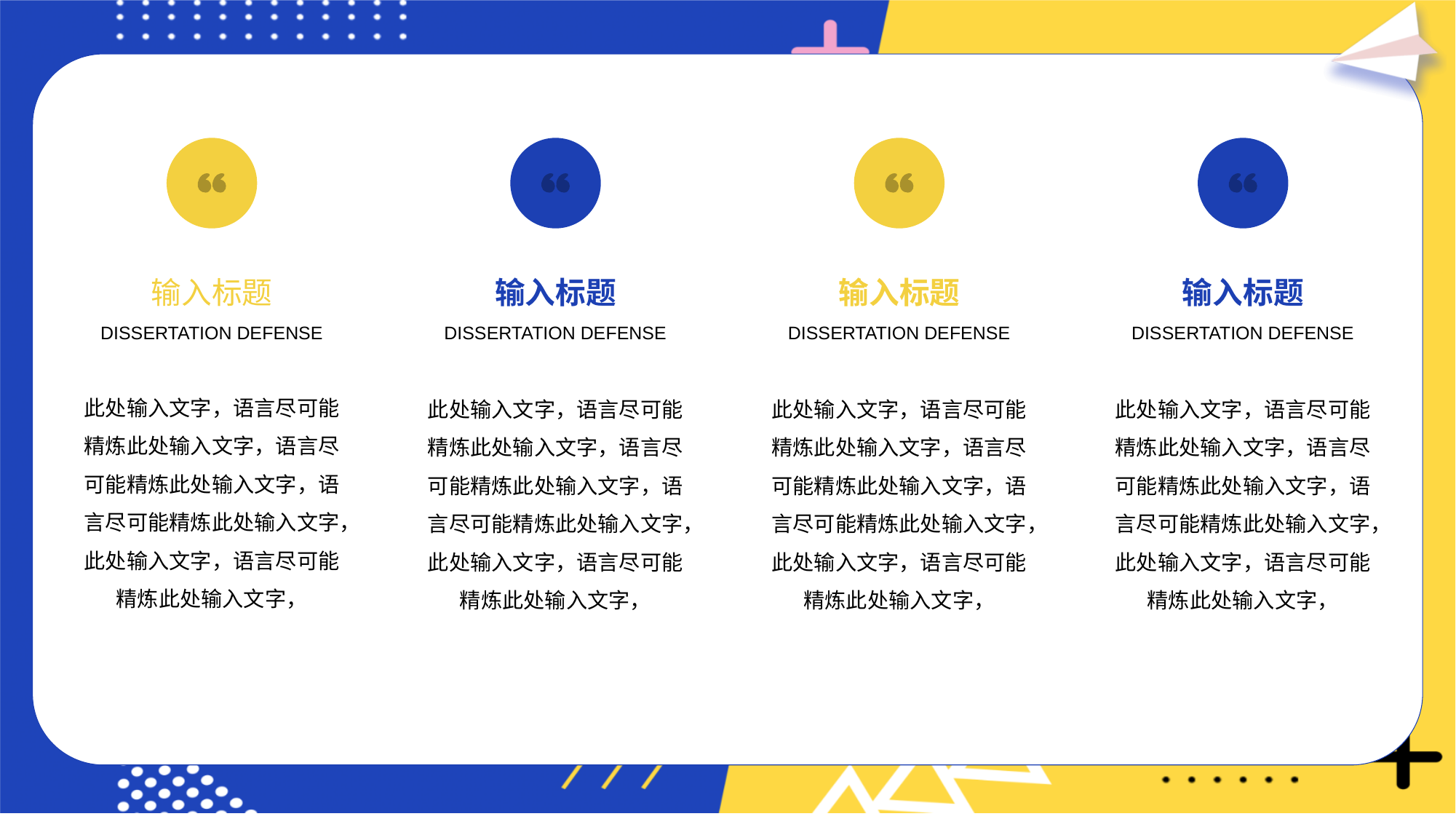

输入标题
输入标题
输入标题
输入标题

DISSERTATION DEFENSE
DISSERTATION DEFENSE
DISSERTATION DEFENSE
DISSERTATION DEFENSE
此处输入文字，语言尽可能精炼此处输入文字，语言尽可能精炼此处输入文字，语言尽可能精炼此处输入文字，此处输入文字，语言尽可能精炼此处输入文字，
此处输入文字，语言尽可能精炼此处输入文字，语言尽可能精炼此处输入文字，语言尽可能精炼此处输入文字，此处输入文字，语言尽可能精炼此处输入文字，
此处输入文字，语言尽可能精炼此处输入文字，语言尽可能精炼此处输入文字，语言尽可能精炼此处输入文字，此处输入文字，语言尽可能精炼此处输入文字，
此处输入文字，语言尽可能精炼此处输入文字，语言尽可能精炼此处输入文字，语言尽可能精炼此处输入文字，此处输入文字，语言尽可能精炼此处输入文字，